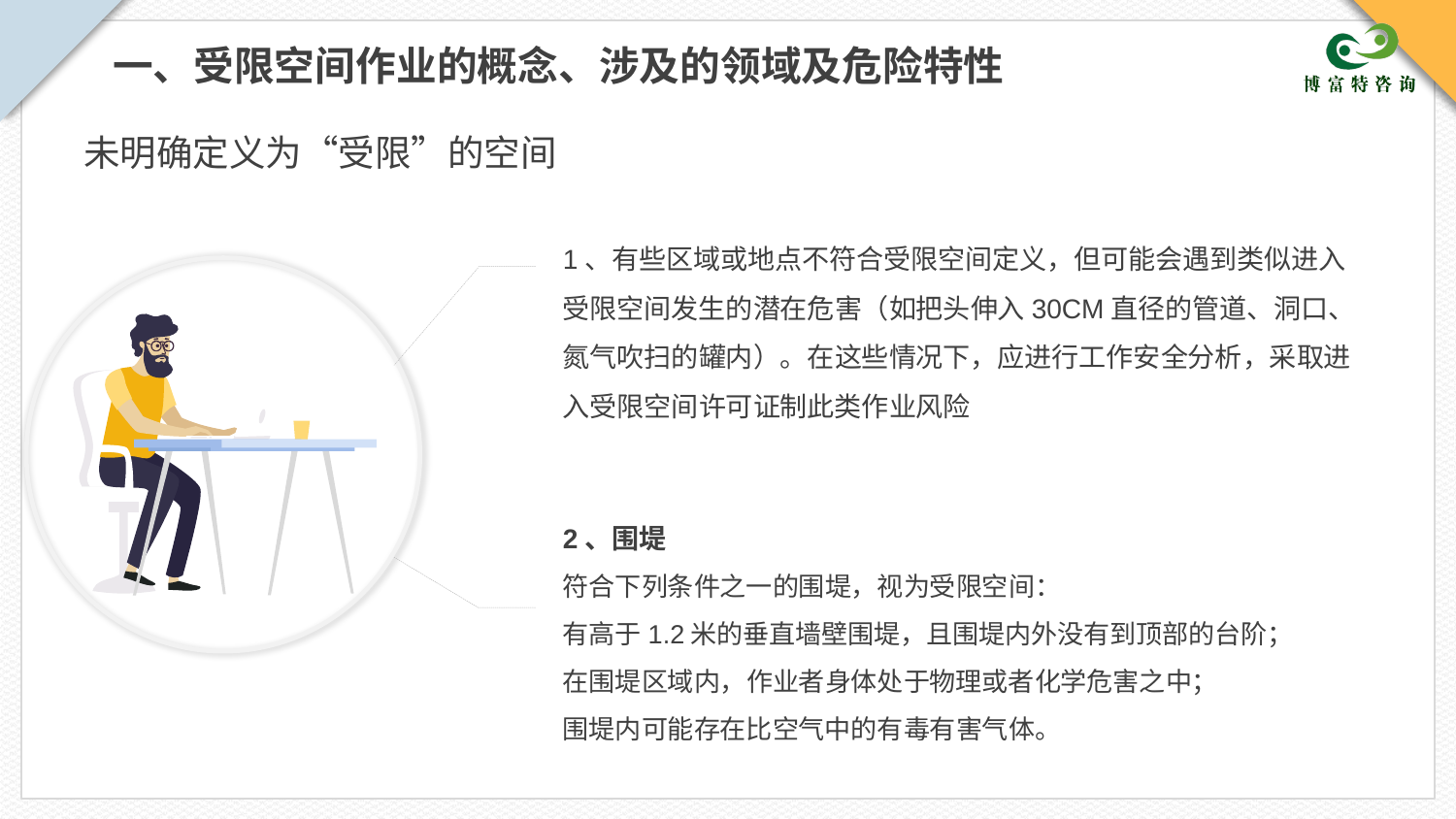

一、受限空间作业的概念、涉及的领域及危险特性
未明确定义为“受限”的空间
1、有些区域或地点不符合受限空间定义，但可能会遇到类似进入受限空间发生的潜在危害（如把头伸入30CM直径的管道、洞口、氮气吹扫的罐内）。在这些情况下，应进行工作安全分析，采取进入受限空间许可证制此类作业风险

2、围堤
符合下列条件之一的围堤，视为受限空间：
有高于1.2米的垂直墙壁围堤，且围堤内外没有到顶部的台阶；
在围堤区域内，作业者身体处于物理或者化学危害之中；
围堤内可能存在比空气中的有毒有害气体。